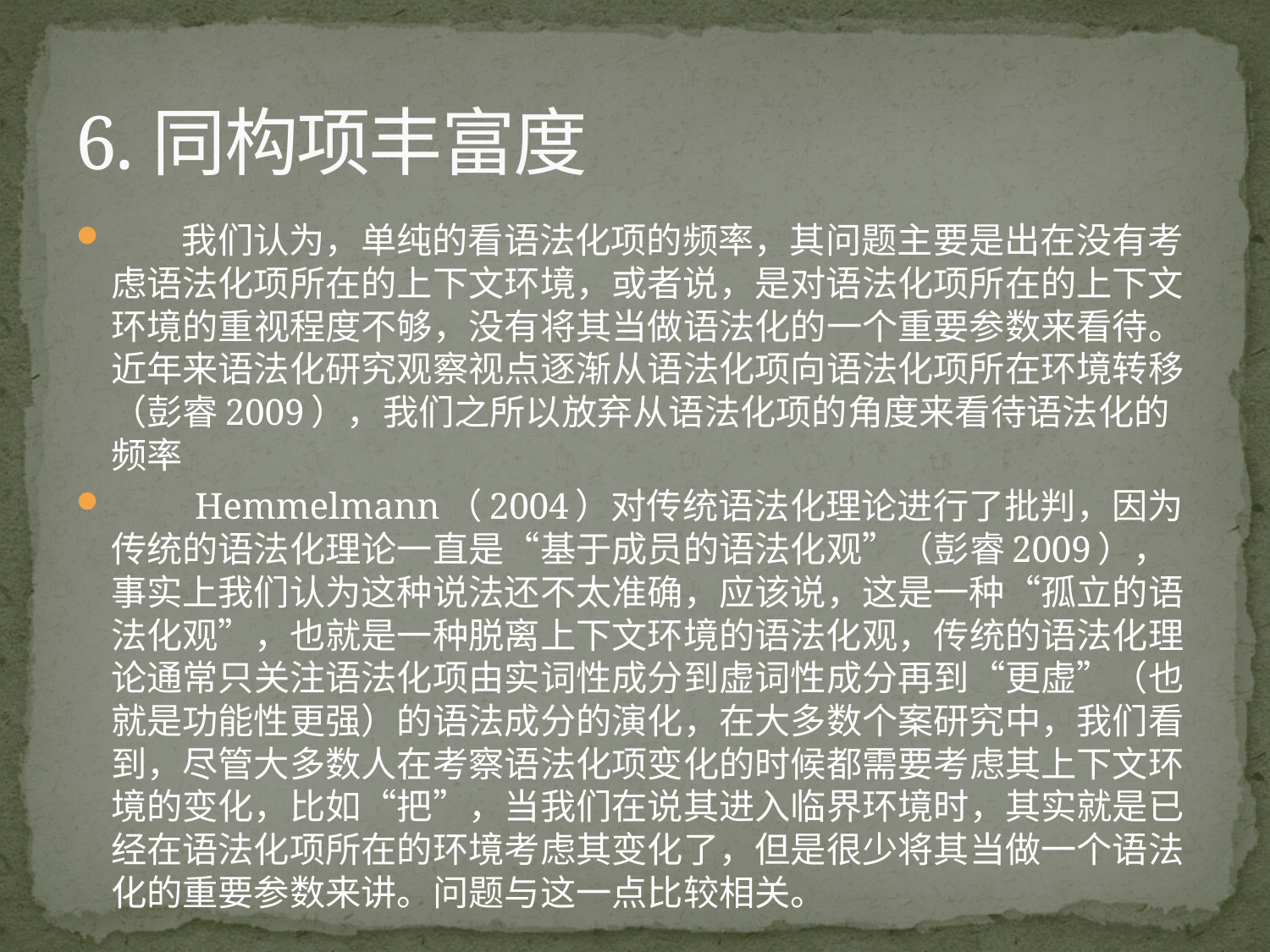

# 6.同构项丰富度
        我们认为，单纯的看语法化项的频率，其问题主要是出在没有考虑语法化项所在的上下文环境，或者说，是对语法化项所在的上下文环境的重视程度不够，没有将其当做语法化的一个重要参数来看待。近年来语法化研究观察视点逐渐从语法化项向语法化项所在环境转移（彭睿2009），我们之所以放弃从语法化项的角度来看待语法化的频率
         Hemmelmann（2004）对传统语法化理论进行了批判，因为传统的语法化理论一直是“基于成员的语法化观”（彭睿2009），事实上我们认为这种说法还不太准确，应该说，这是一种“孤立的语法化观”，也就是一种脱离上下文环境的语法化观，传统的语法化理论通常只关注语法化项由实词性成分到虚词性成分再到“更虚”（也就是功能性更强）的语法成分的演化，在大多数个案研究中，我们看到，尽管大多数人在考察语法化项变化的时候都需要考虑其上下文环境的变化，比如“把”，当我们在说其进入临界环境时，其实就是已经在语法化项所在的环境考虑其变化了，但是很少将其当做一个语法化的重要参数来讲。问题与这一点比较相关。